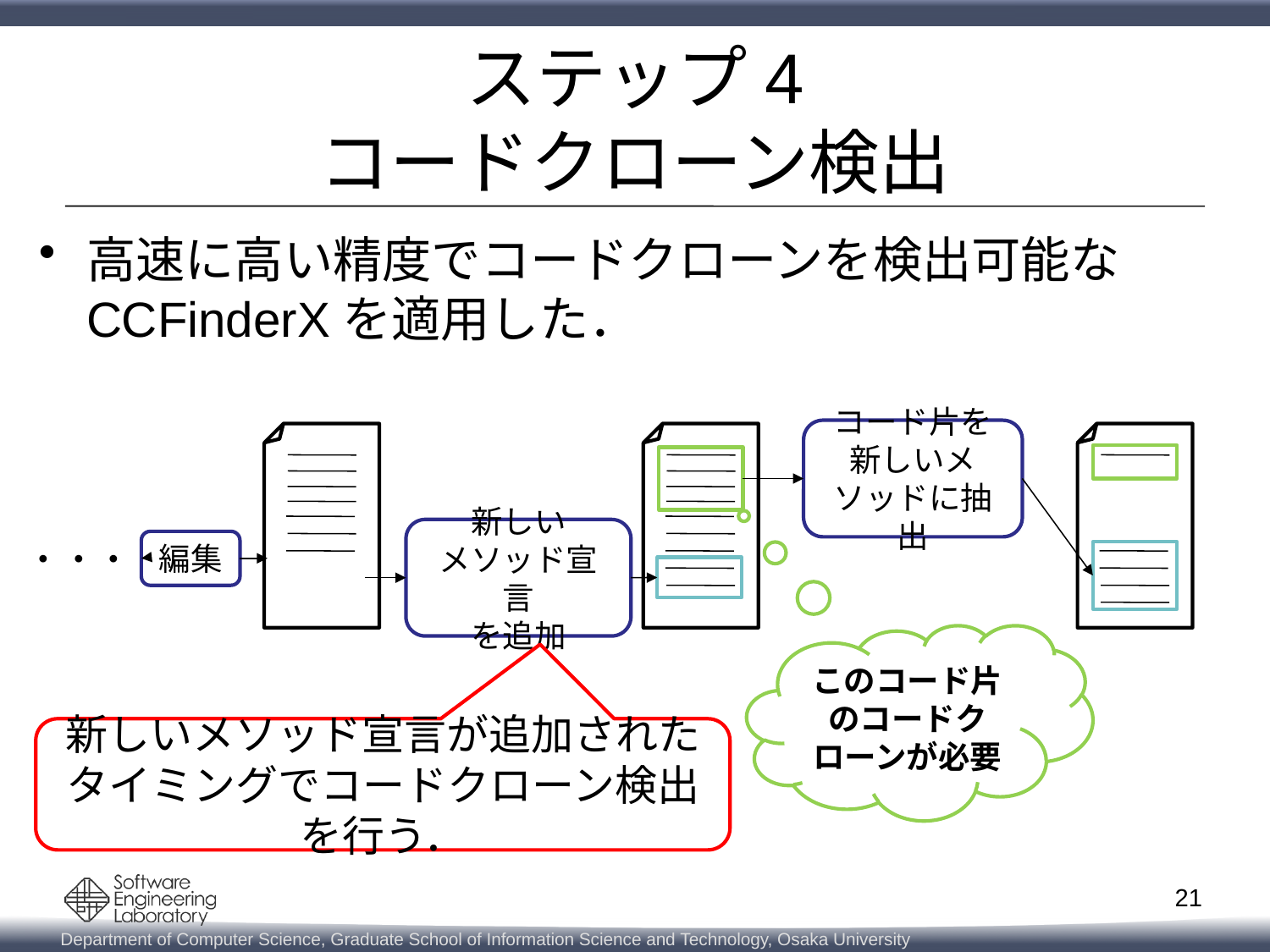

# ステップ4 コードクローン検出
高速に高い精度でコードクローンを検出可能なCCFinderXを適用した．

コード片を
新しいメソッドに抽出

新しい
メソッド宣言
を追加
・・・
編集

このコード片のコードクローンが必要
新しいメソッド宣言が追加された
タイミングでコードクローン検出を行う．
21